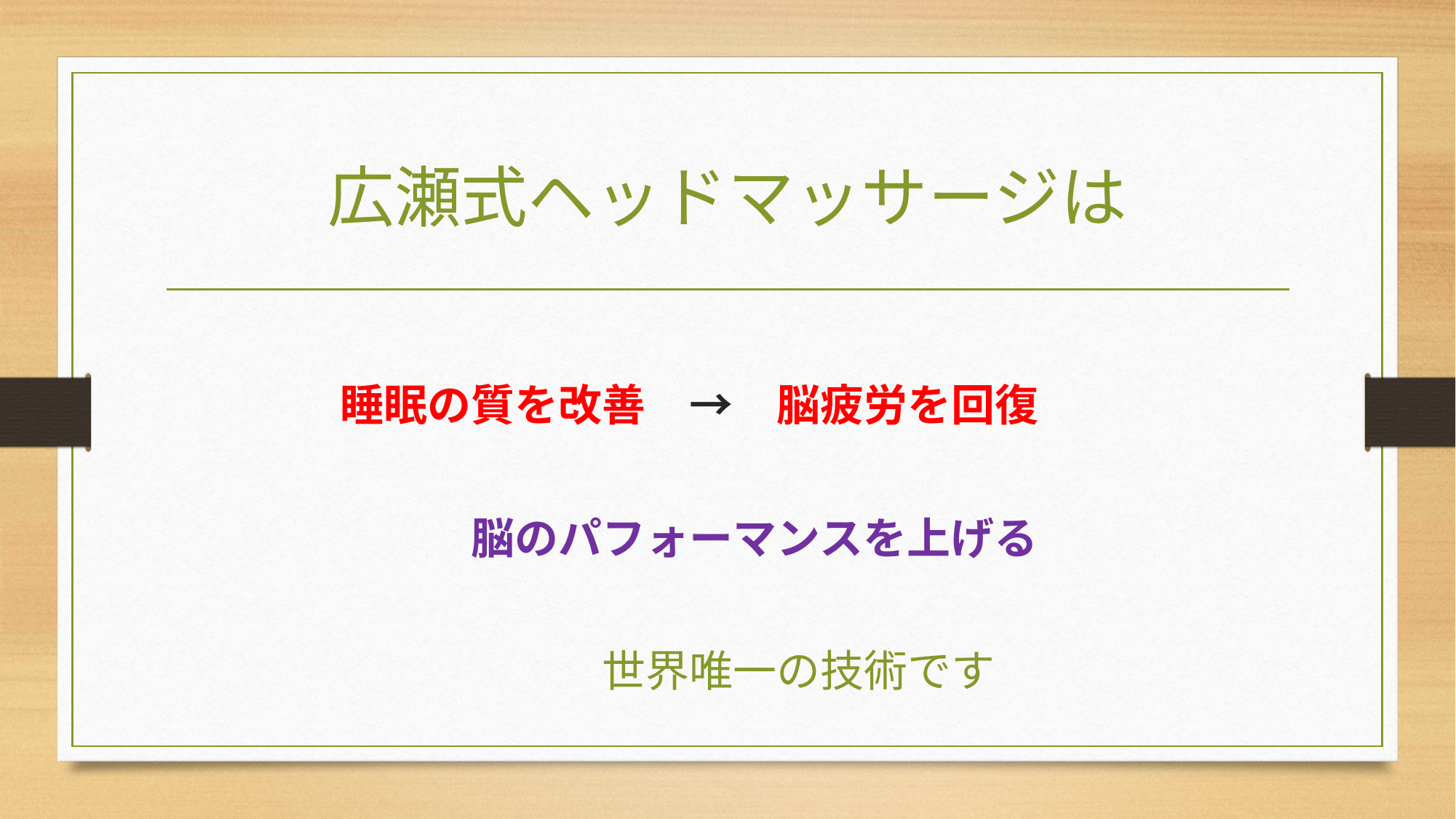

# 広瀬式ヘッドマッサージは

　　　　睡眠の質を改善　→　脳疲労を回復

　　　　　　　脳のパフォーマンスを上げる

　　　　　　　　　　世界唯一の技術です